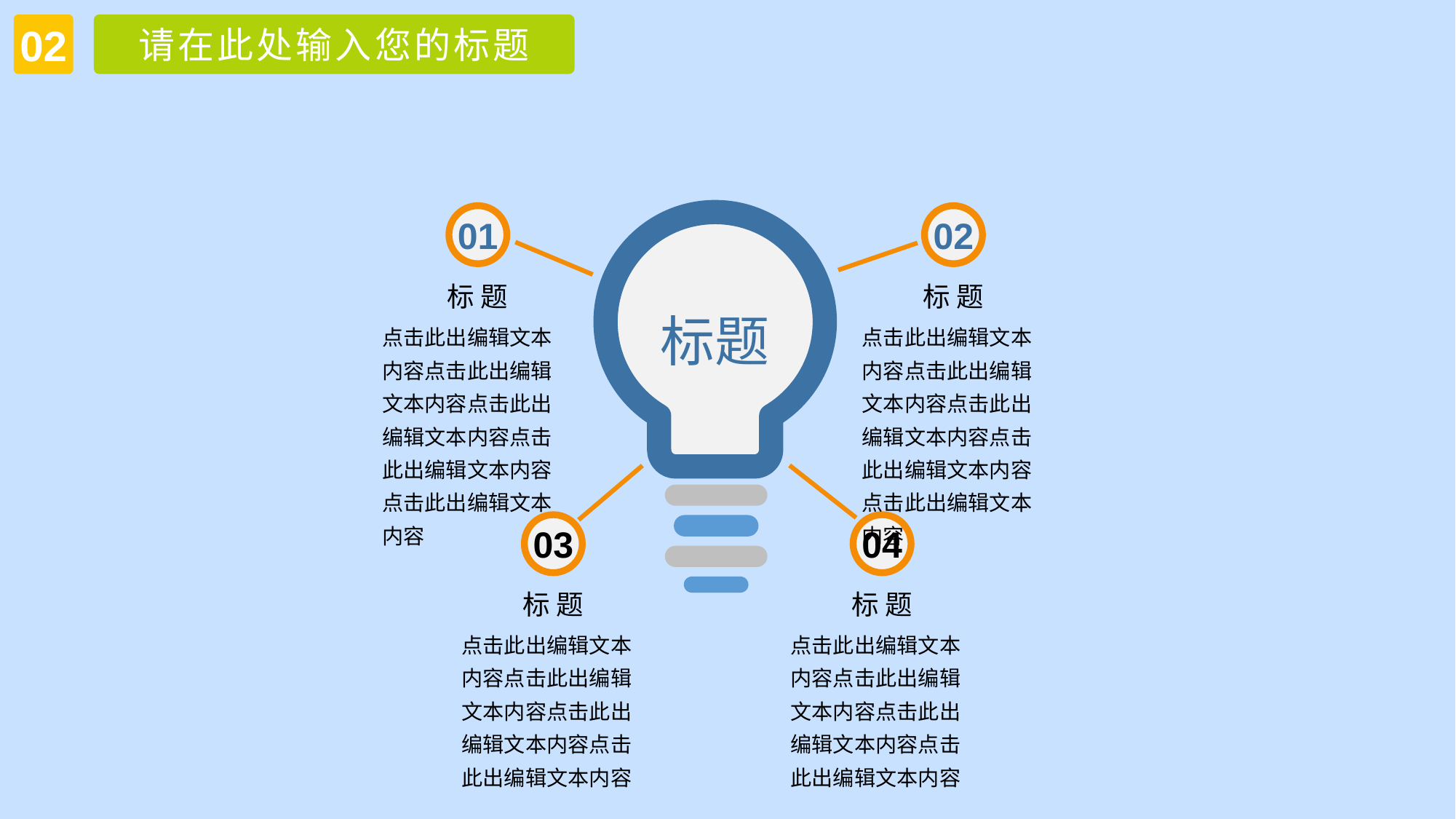

02
请在此处输入您的标题
01
02
标题
标 题
标 题
点击此出编辑文本内容点击此出编辑文本内容点击此出编辑文本内容点击此出编辑文本内容点击此出编辑文本内容
点击此出编辑文本内容点击此出编辑文本内容点击此出编辑文本内容点击此出编辑文本内容点击此出编辑文本内容

03
04

标 题
标 题
点击此出编辑文本内容点击此出编辑文本内容点击此出编辑文本内容点击此出编辑文本内容
点击此出编辑文本内容点击此出编辑文本内容点击此出编辑文本内容点击此出编辑文本内容